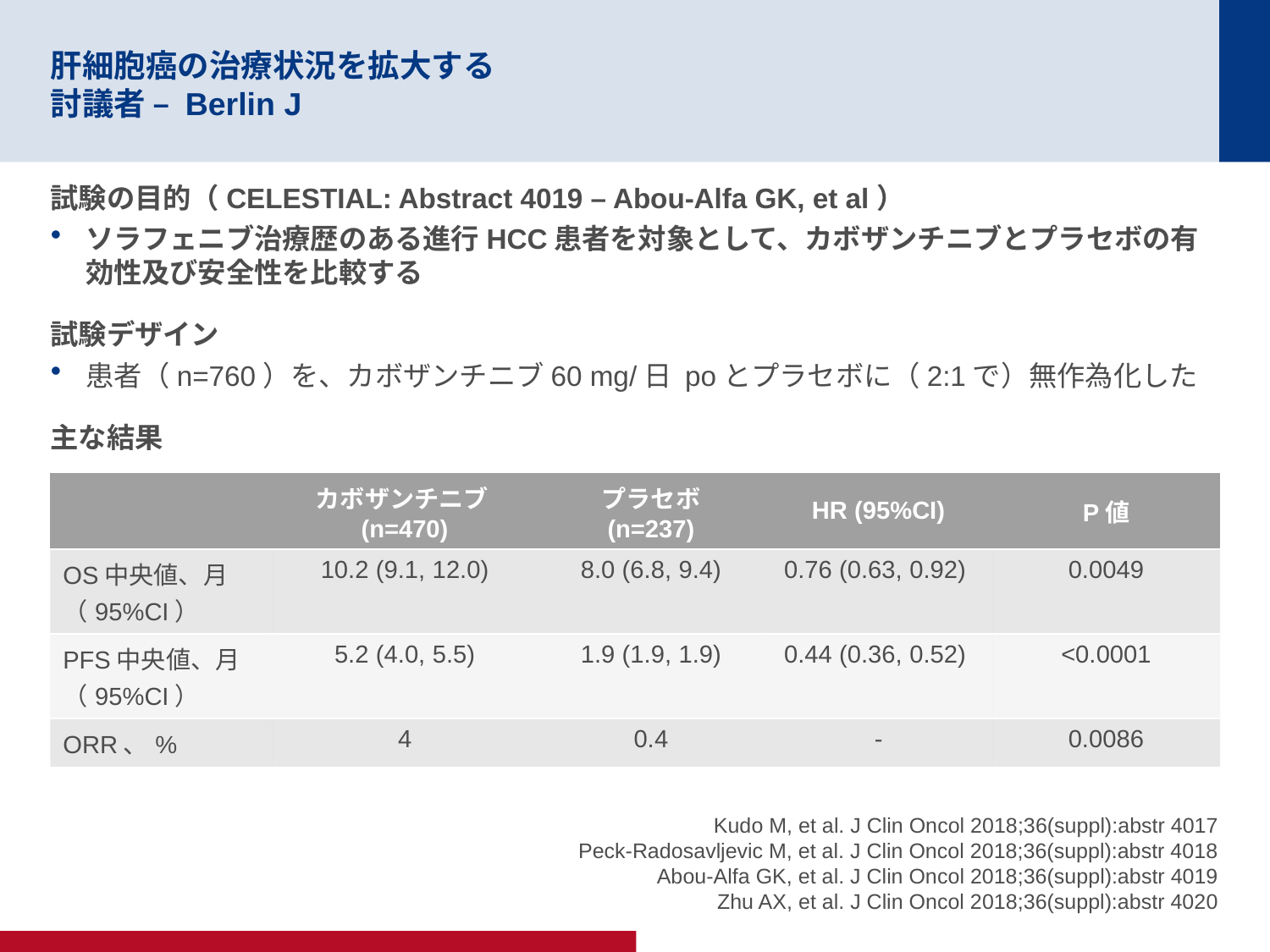

# 肝細胞癌の治療状況を拡大する 討議者 – Berlin J
試験の目的（CELESTIAL: Abstract 4019 – Abou-Alfa GK, et al）
ソラフェニブ治療歴のある進行HCC患者を対象として、カボザンチニブとプラセボの有効性及び安全性を比較する
試験デザイン
患者（n=760）を、カボザンチニブ60 mg/日 poとプラセボに（2:1で）無作為化した
主な結果

|  | カボザンチニブ (n=470) | プラセボ (n=237) | HR (95%CI) | P値 |
| --- | --- | --- | --- | --- |
| OS中央値、月（95%CI） | 10.2 (9.1, 12.0) | 8.0 (6.8, 9.4) | 0.76 (0.63, 0.92) | 0.0049 |
| PFS中央値、月（95%CI） | 5.2 (4.0, 5.5) | 1.9 (1.9, 1.9) | 0.44 (0.36, 0.52) | <0.0001 |
| ORR、% | 4 | 0.4 | - | 0.0086 |
Kudo M, et al. J Clin Oncol 2018;36(suppl):abstr 4017
Peck-Radosavljevic M, et al. J Clin Oncol 2018;36(suppl):abstr 4018
Abou-Alfa GK, et al. J Clin Oncol 2018;36(suppl):abstr 4019
Zhu AX, et al. J Clin Oncol 2018;36(suppl):abstr 4020